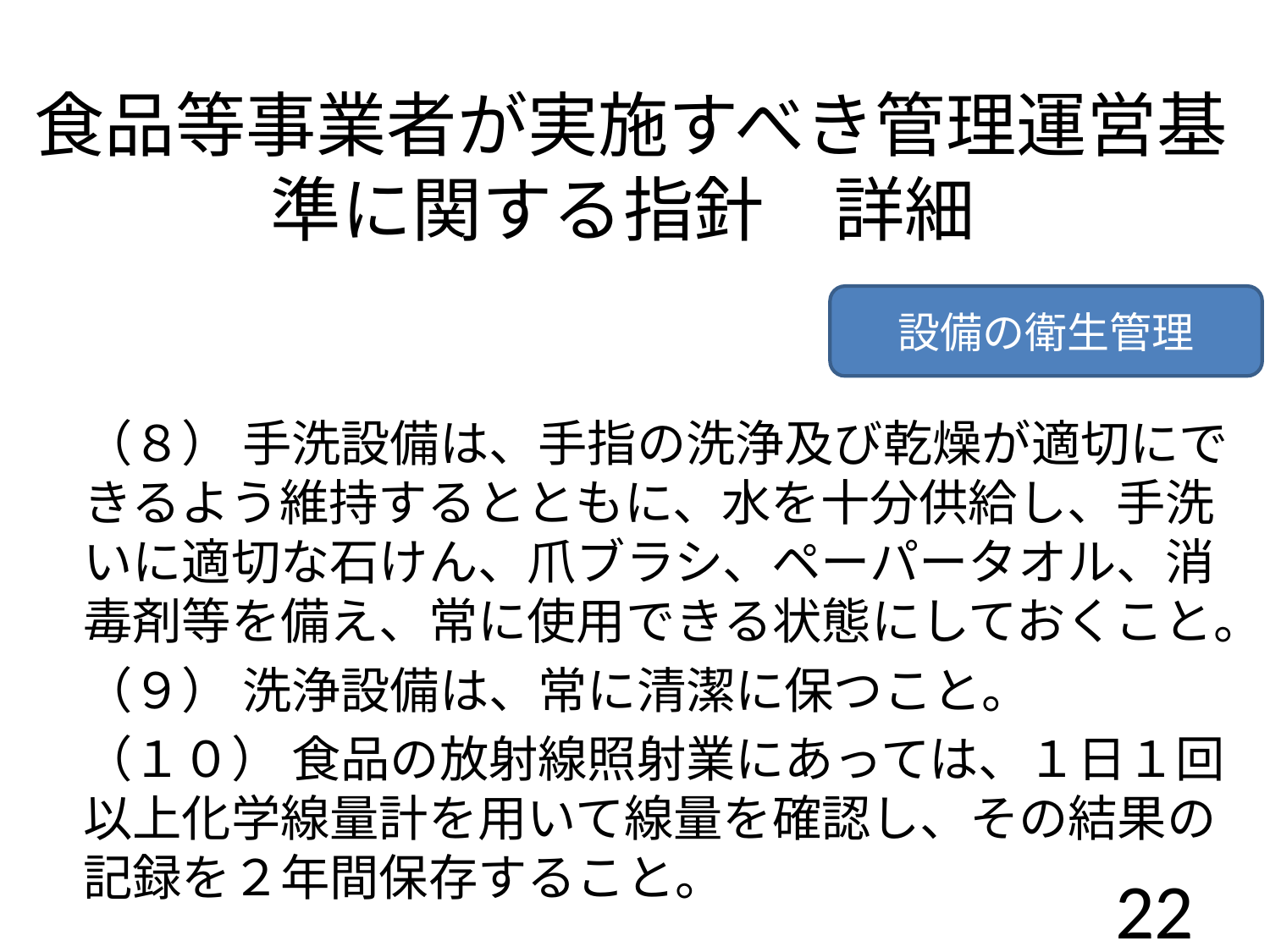

食品等事業者が実施すべき管理運営基準に関する指針　詳細
設備の衛生管理
（８） 手洗設備は、手指の洗浄及び乾燥が適切にできるよう維持するとともに、水を十分供給し、手洗いに適切な石けん、爪ブラシ、ペーパータオル、消毒剤等を備え、常に使用できる状態にしておくこと。
（９） 洗浄設備は、常に清潔に保つこと。
（１０） 食品の放射線照射業にあっては、１日１回以上化学線量計を用いて線量を確認し、その結果の記録を２年間保存すること。
22